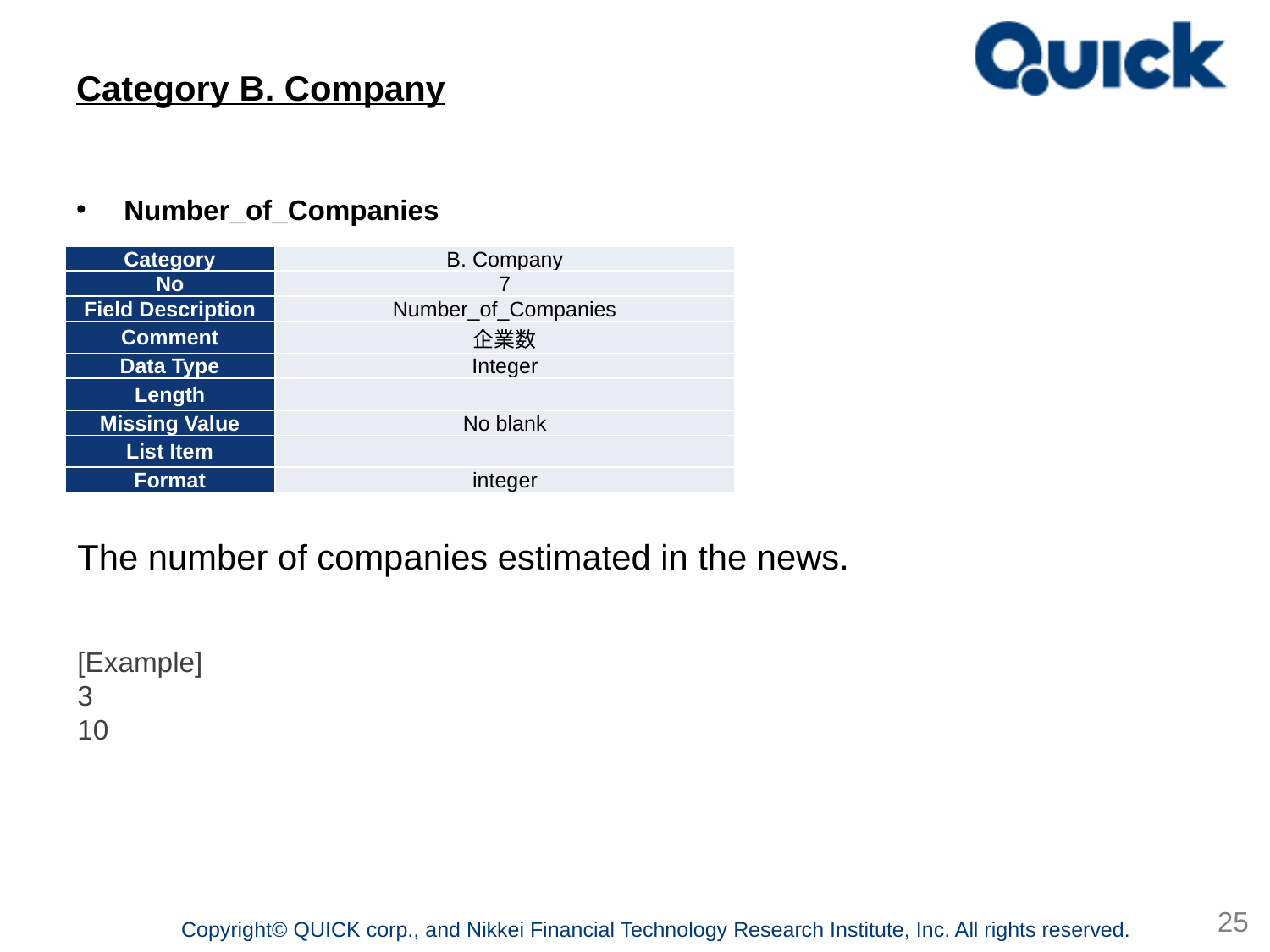

# Category B. Company
Number_of_Companies
| Category | B. Company |
| --- | --- |
| No | 7 |
| Field Description | Number\_of\_Companies |
| Comment | 企業数 |
| Data Type | Integer |
| Length |  |
| Missing Value | No blank |
| List Item |  |
| Format | integer |
The number of companies estimated in the news.

[Example]
3
10
25